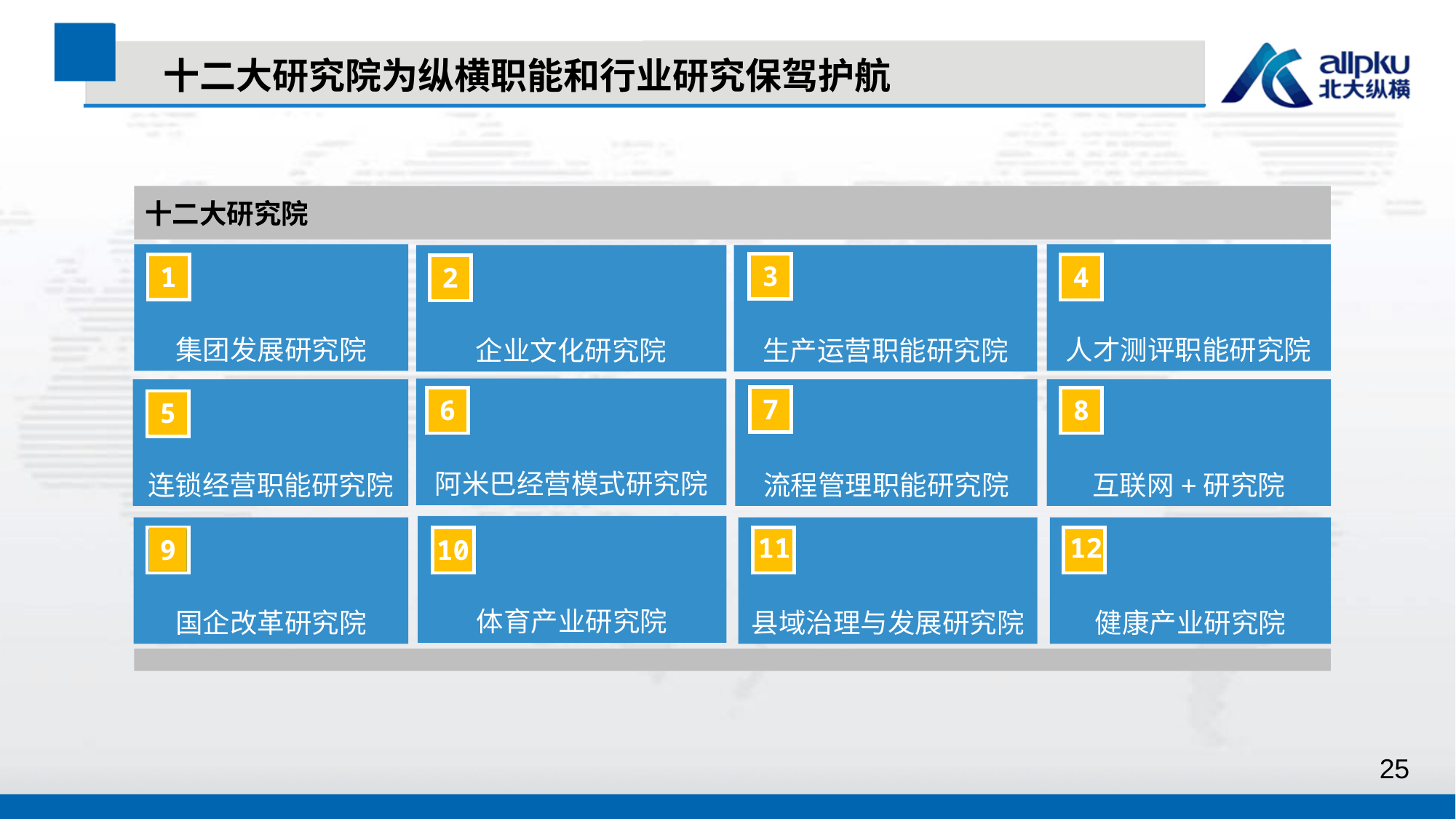

十二大研究院为纵横职能和行业研究保驾护航
3
十二大研究院
人才测评职能研究院
集团发展研究院
生产运营职能研究院
企业文化研究院
3

1

4

2

阿米巴经营模式研究院
互联网+研究院
连锁经营职能研究院
流程管理职能研究院
7

6

8

5

体育产业研究院
生产运营咨询
健康产业研究院
国企改革研究院
县域治理与发展研究院
12
11
9

10